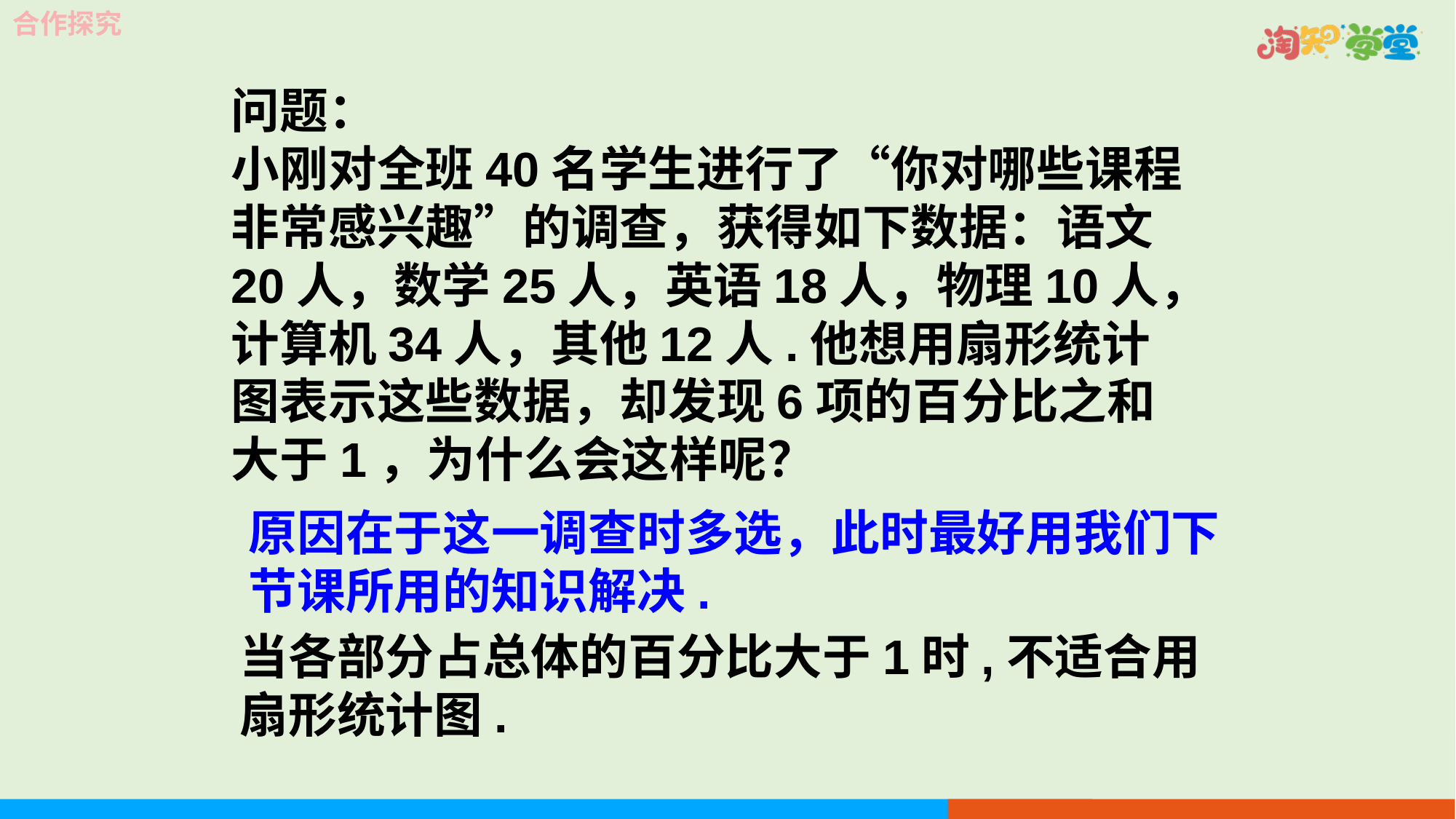

合作探究
问题：
小刚对全班40名学生进行了“你对哪些课程非常感兴趣”的调查，获得如下数据：语文20人，数学25人，英语18人，物理10人，计算机34人，其他12人.他想用扇形统计图表示这些数据，却发现6项的百分比之和大于1，为什么会这样呢？
原因在于这一调查时多选，此时最好用我们下节课所用的知识解决.
当各部分占总体的百分比大于1时,不适合用扇形统计图.